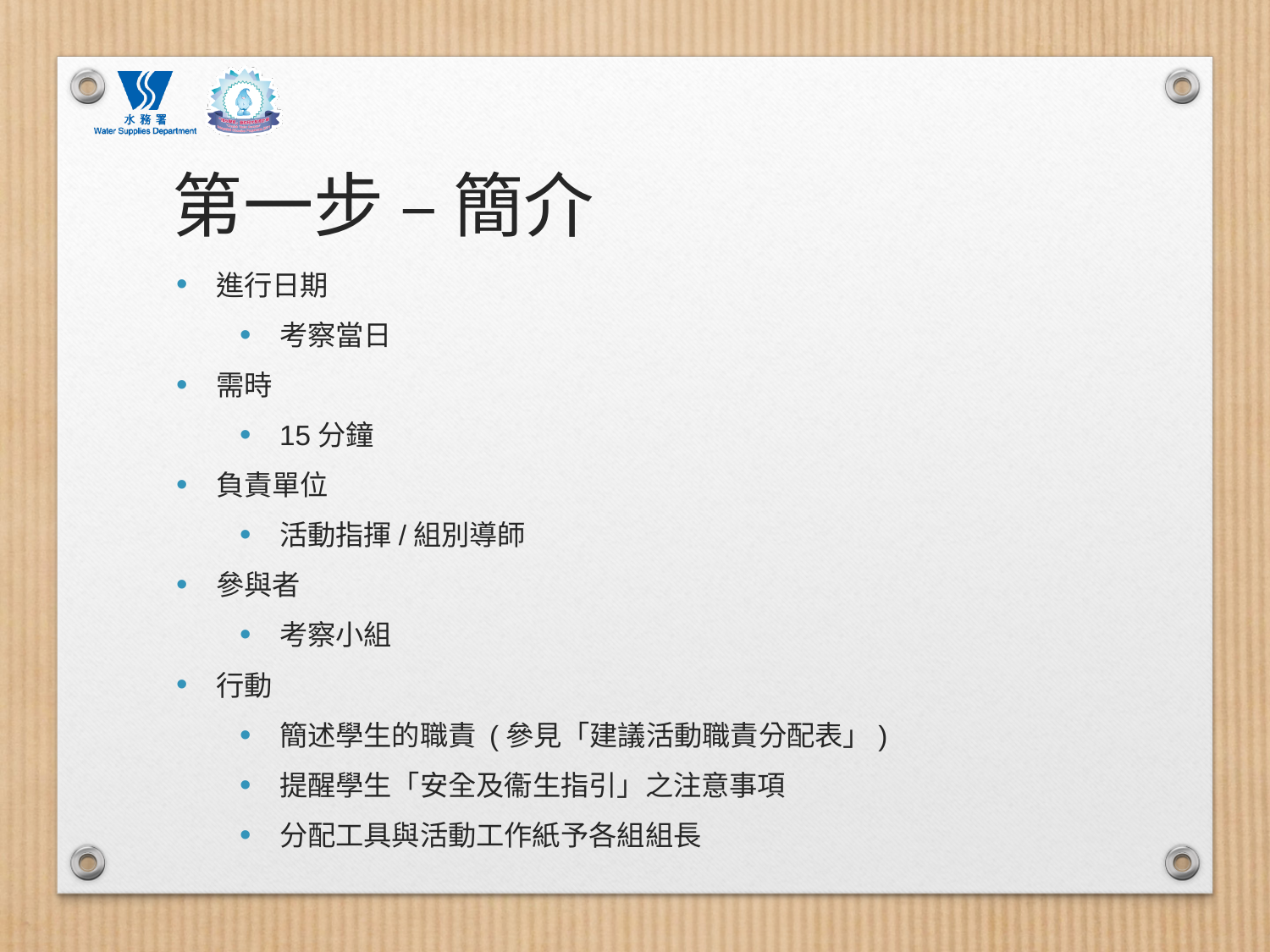

# 第一步 – 簡介
進行日期
考察當日
需時
15分鐘
負責單位
活動指揮/組別導師
參與者
考察小組
行動
簡述學生的職責 (參見「建議活動職責分配表」)
提醒學生「安全及衞生指引」之注意事項
分配工具與活動工作紙予各組組長